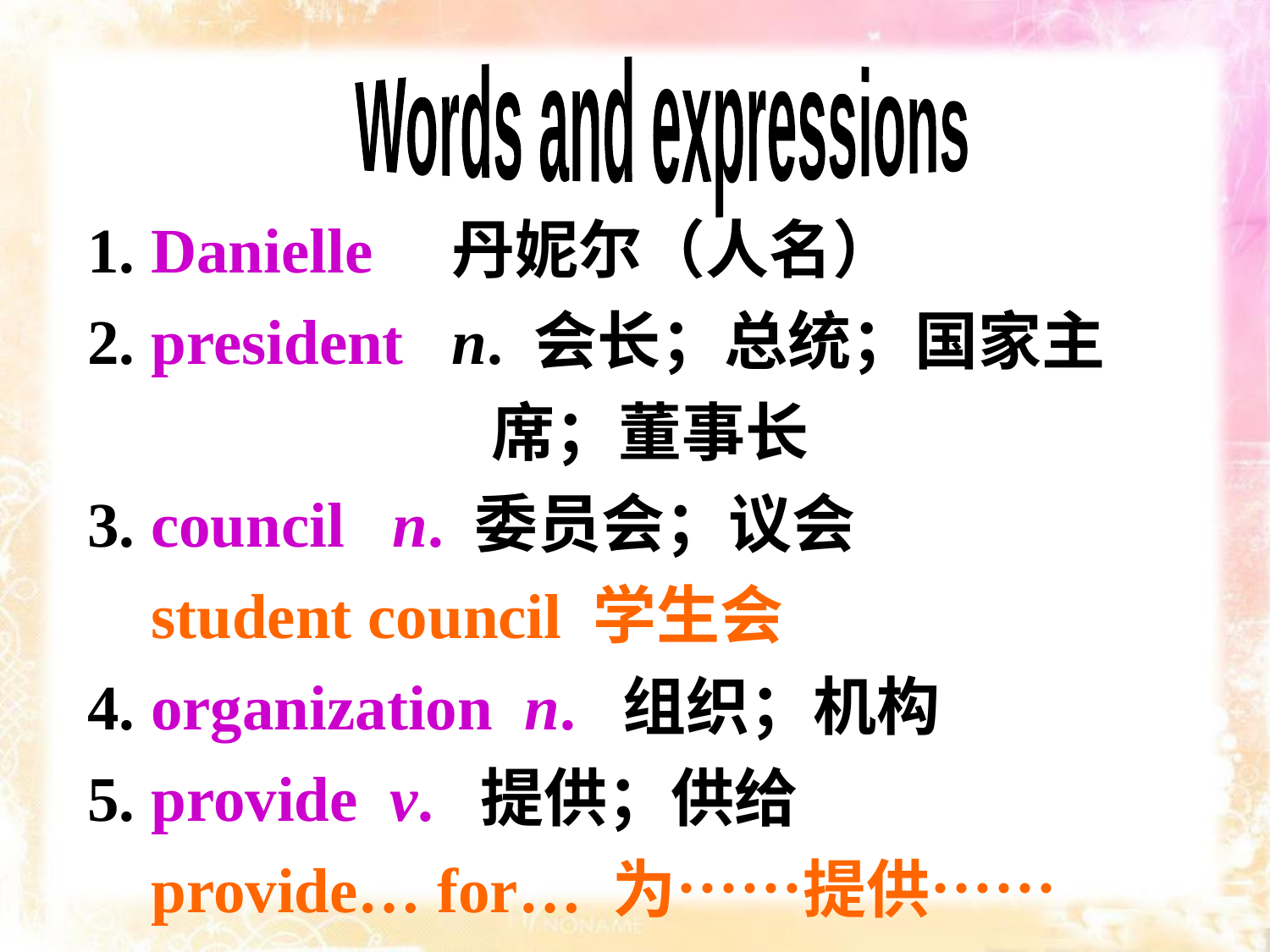

Words and expressions
1. Danielle    丹妮尔（人名）
2. president   n. 会长；总统；国家主
                           席；董事长
3. council   n. 委员会；议会
    student council 学生会
4. organization  n.  组织；机构
5. provide  v.  提供；供给
    provide… for… 为……提供……